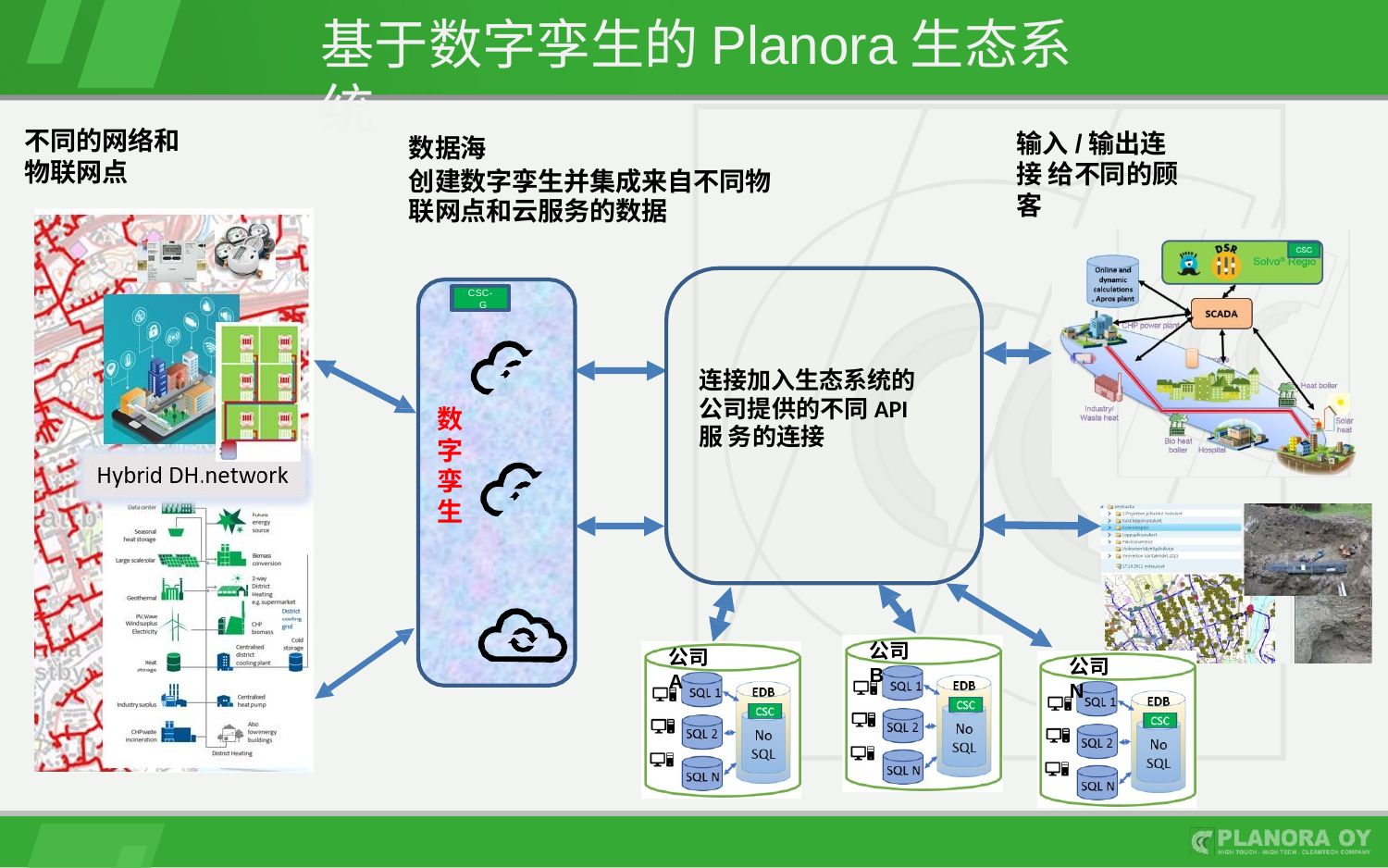

# 基于数字孪生的Planora生态系统
不同的网络和 物联网点
输入/输出连接 给不同的顾客
数据海
创建数字孪生并集成来自不同物 联网点和云服务的数据

CSC-  G

连接加入生态系统的 公司提供的不同API服 务的连接
数 字 孪 生

公司 B

公司A

公司 N